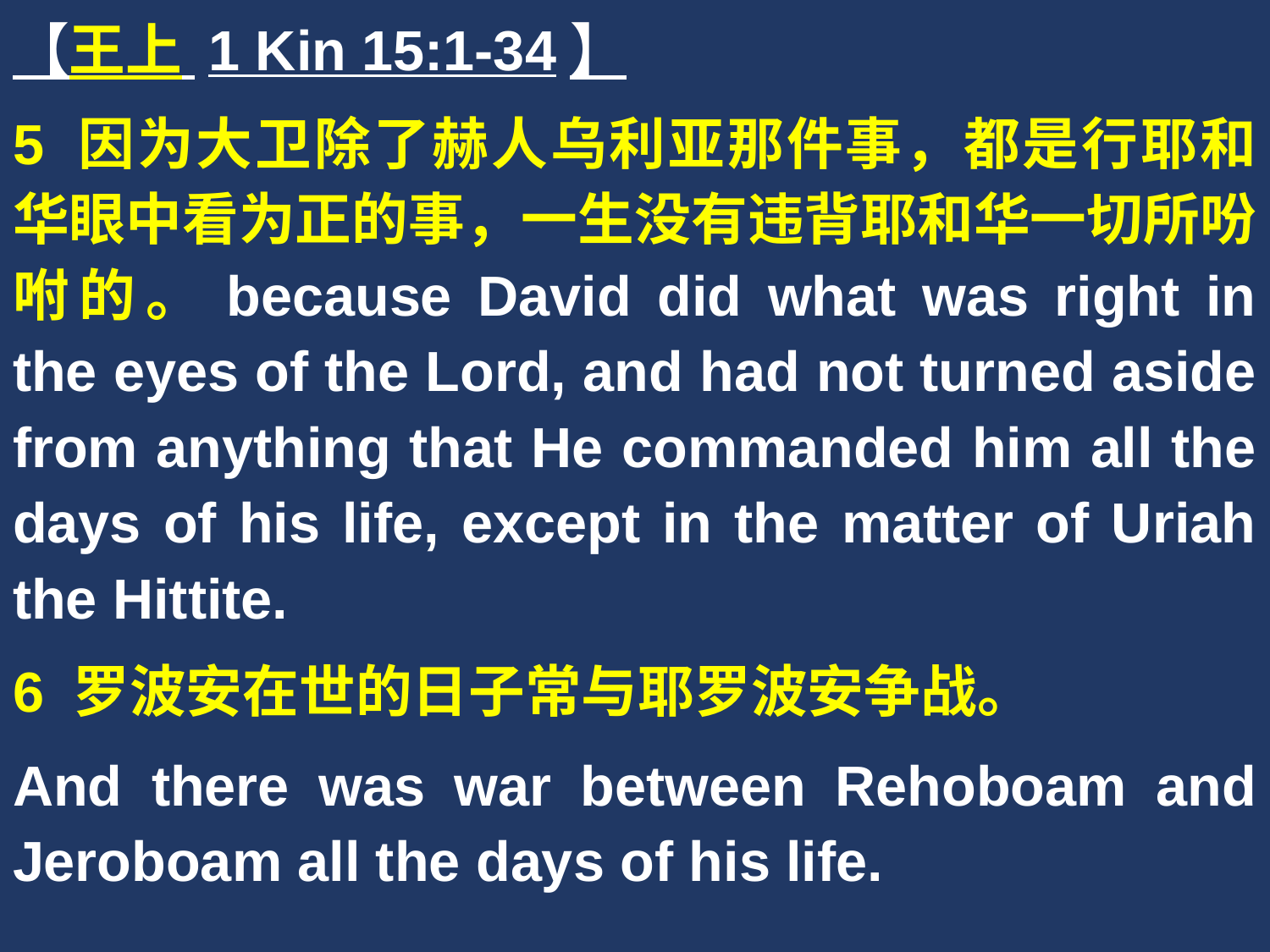

【王上 1 Kin 15:1-34】
5 因为大卫除了赫人乌利亚那件事，都是行耶和华眼中看为正的事，一生没有违背耶和华一切所吩咐的。because David did what was right in the eyes of the Lord, and had not turned aside from anything that He commanded him all the days of his life, except in the matter of Uriah the Hittite.
6 罗波安在世的日子常与耶罗波安争战。
And there was war between Rehoboam and Jeroboam all the days of his life.